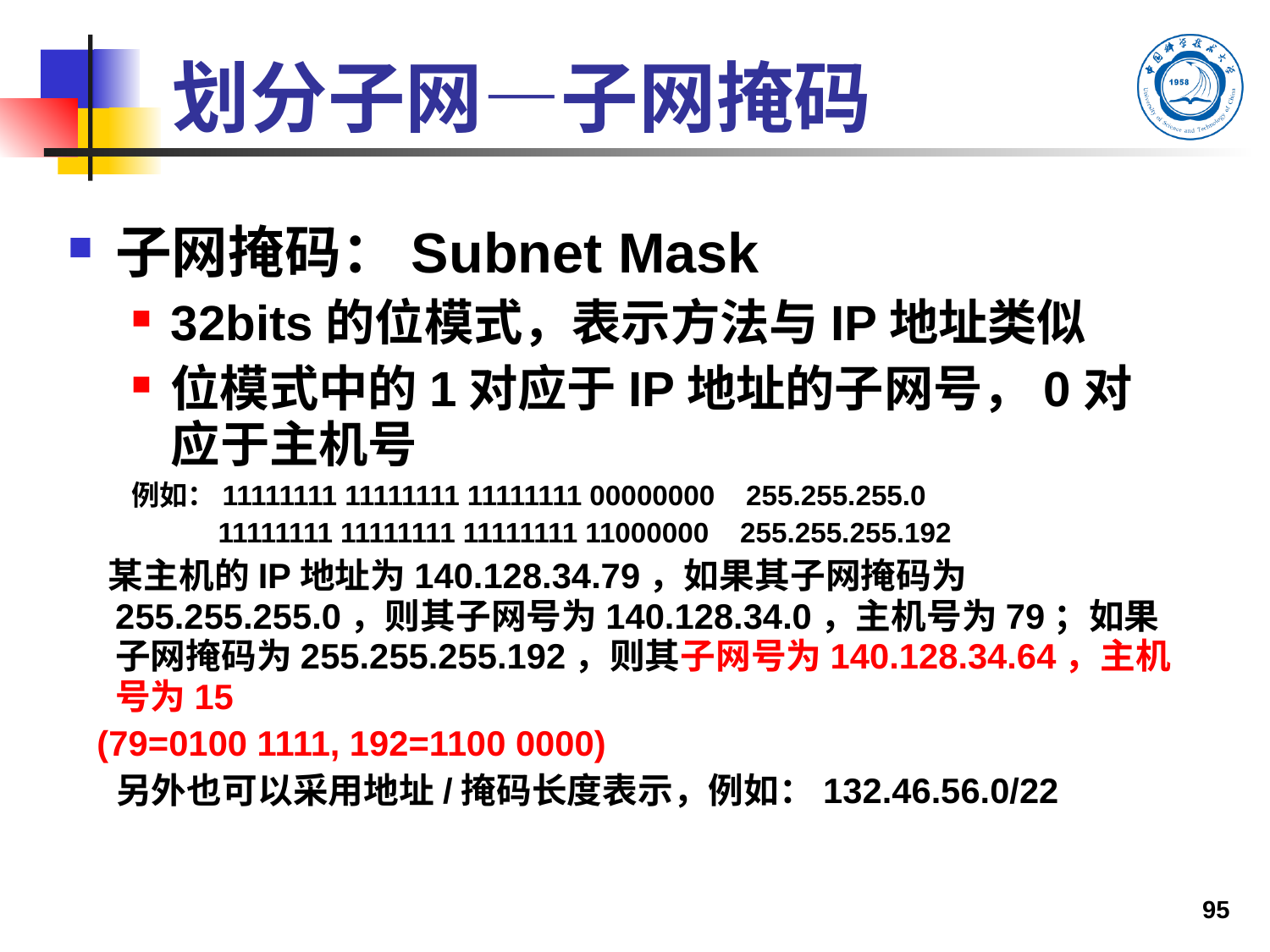

# 划分子网—子网掩码
子网掩码：Subnet Mask
32bits的位模式，表示方法与IP地址类似
位模式中的1对应于IP地址的子网号，0对应于主机号
例如：11111111 11111111 11111111 00000000    255.255.255.0
   11111111 11111111 11111111 11000000    255.255.255.192
    某主机的IP地址为140.128.34.79，如果其子网掩码为255.255.255.0，则其子网号为140.128.34.0，主机号为79；如果子网掩码为255.255.255.192，则其子网号为140.128.34.64，主机号为15
   (79=0100 1111, 192=1100 0000)
     另外也可以采用地址/掩码长度表示，例如：132.46.56.0/22
95